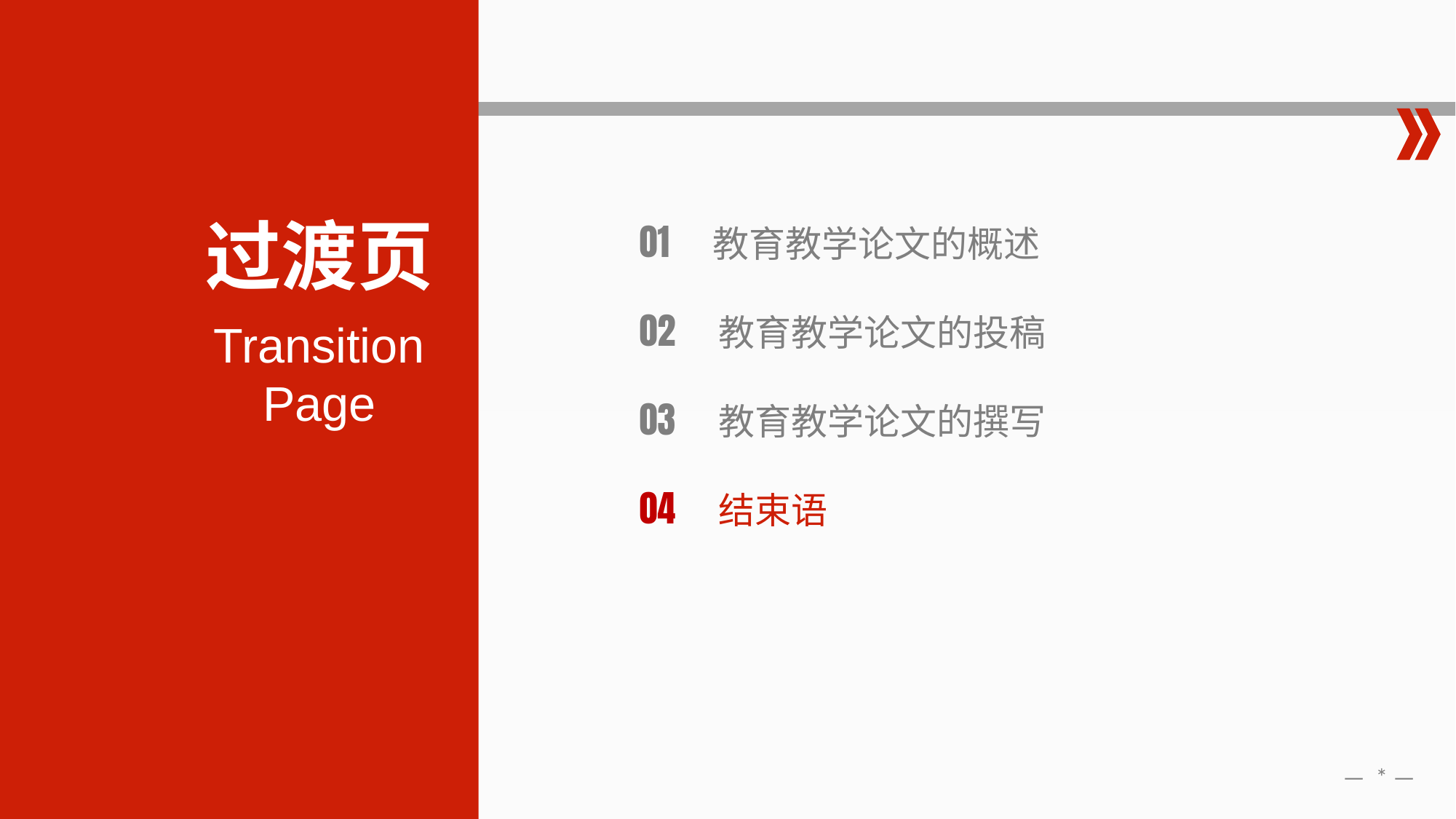

过渡页
01    教育教学论文的概述
02    教育教学论文的投稿
Transition Page
03    教育教学论文的撰写
04    结束语
—  * —